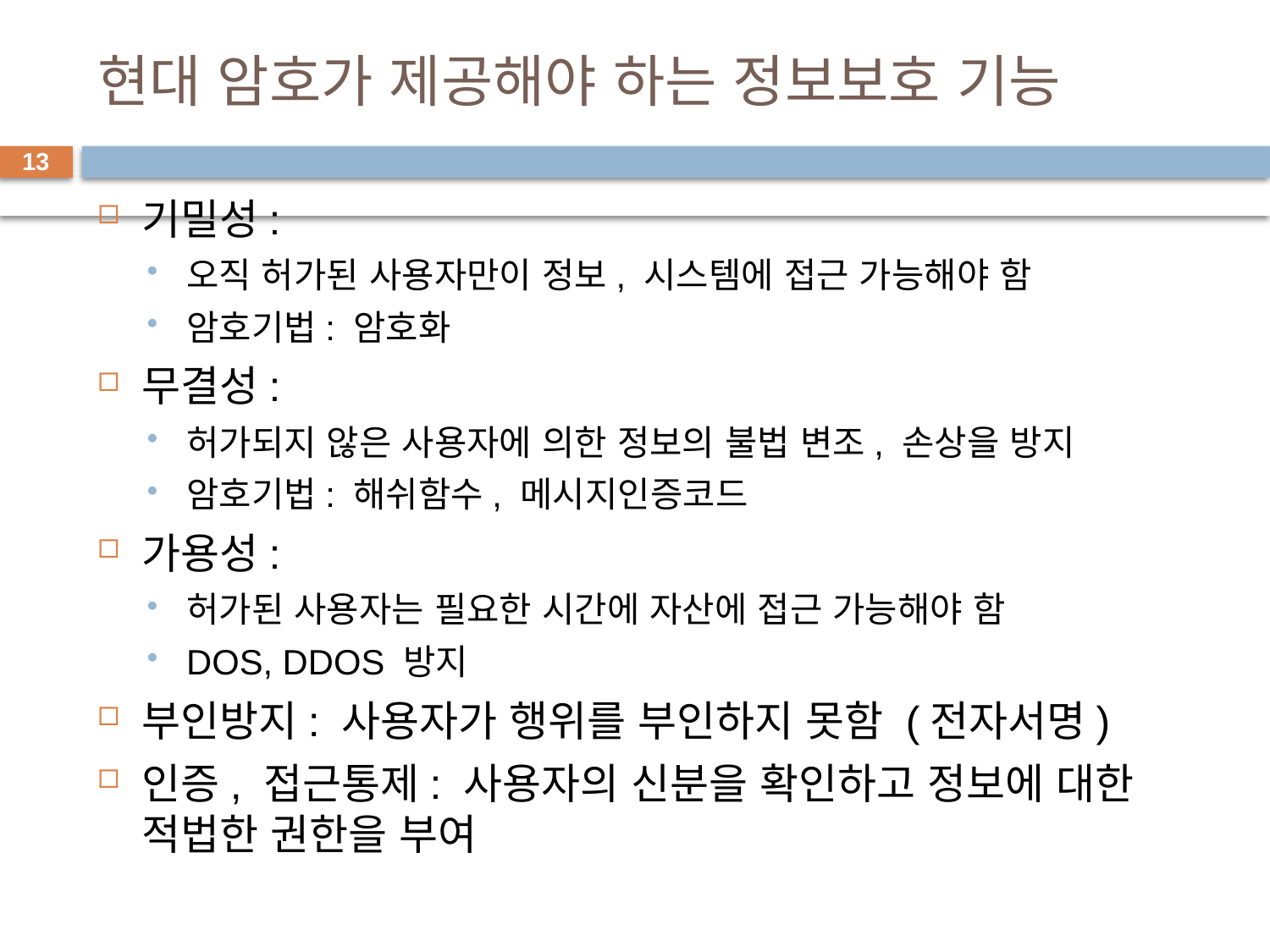

# 현대 암호가 제공해야 하는 정보보호 기능
13
기밀성:
오직 허가된 사용자만이 정보, 시스템에 접근 가능해야 함
암호기법: 암호화
무결성:
허가되지 않은 사용자에 의한 정보의 불법 변조, 손상을 방지
암호기법: 해쉬함수, 메시지인증코드
가용성:
허가된 사용자는 필요한 시간에 자산에 접근 가능해야 함
DOS, DDOS 방지
부인방지: 사용자가 행위를 부인하지 못함 (전자서명)
인증, 접근통제: 사용자의 신분을 확인하고 정보에 대한 적법한 권한을 부여